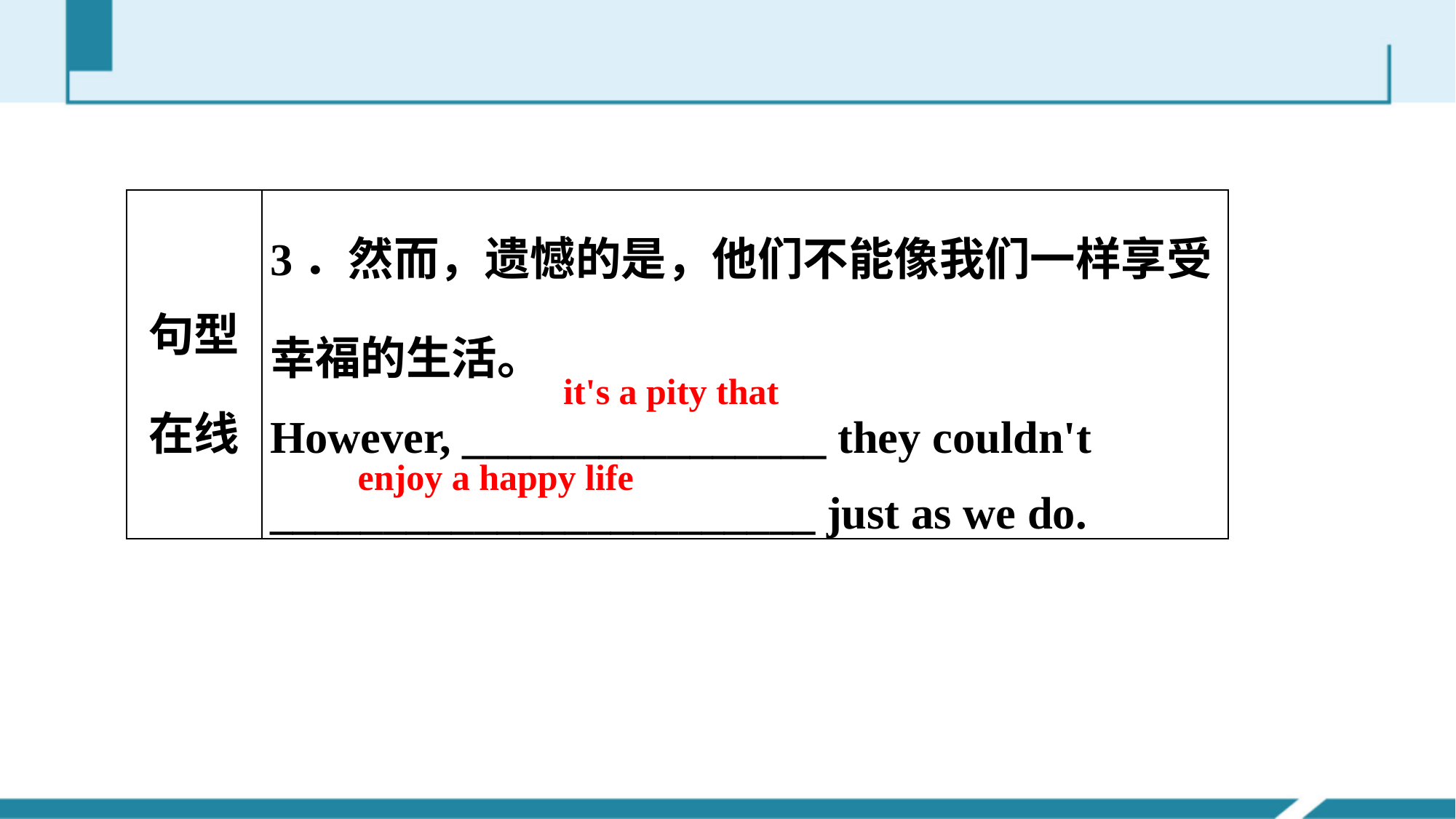

| 句型在线 | 3．然而，遗憾的是，他们不能像我们一样享受幸福的生活。 However, \_\_\_\_\_\_\_\_\_\_\_\_\_\_\_\_ they couldn't \_\_\_\_\_\_\_\_\_\_\_\_\_\_\_\_\_\_\_\_\_\_\_\_ just as we do. |
| --- | --- |
it's a pity that
enjoy a happy life